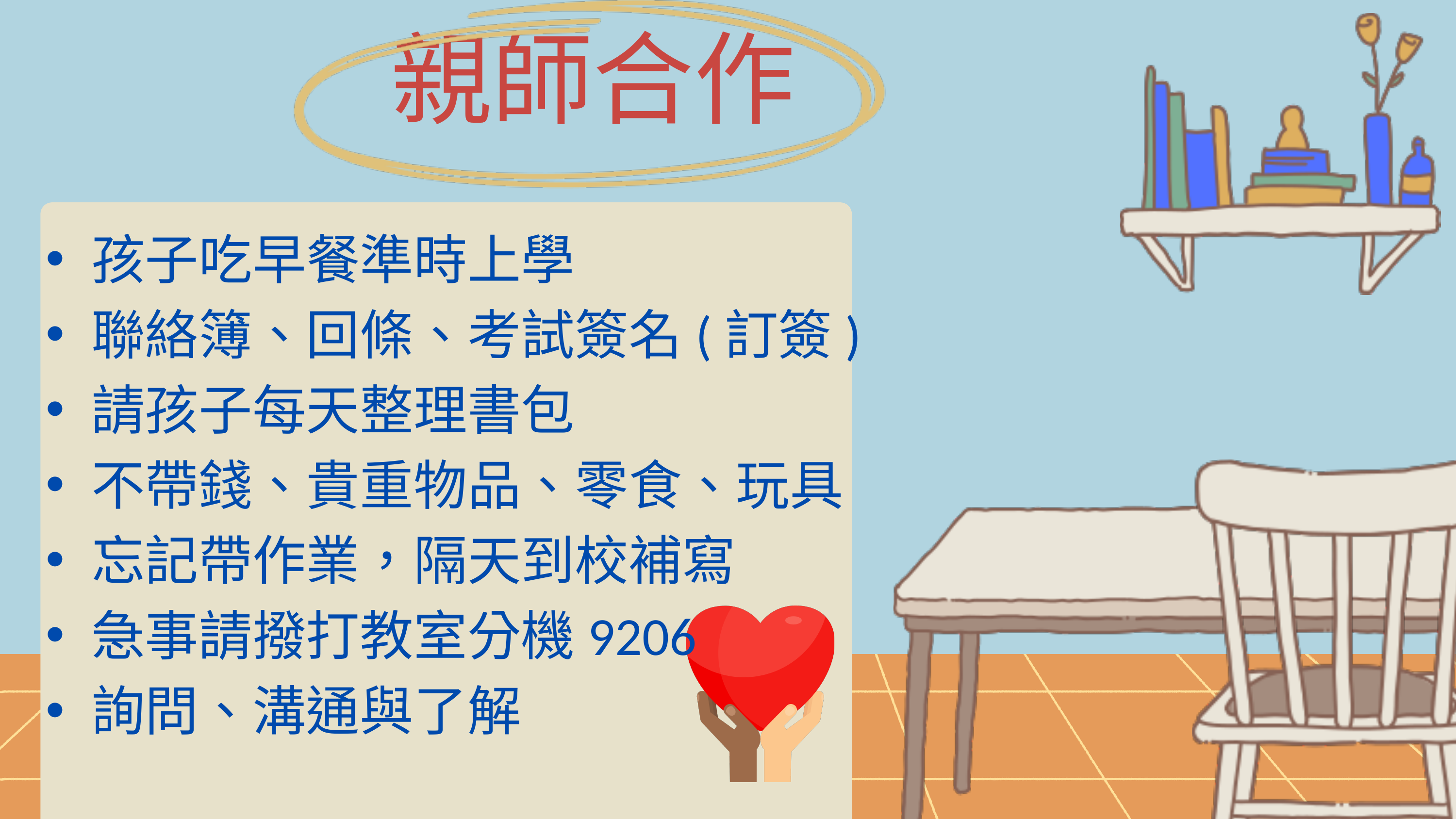

親師合作

孩子吃早餐準時上學
聯絡簿、回條、考試簽名(訂簽)
請孩子每天整理書包
不帶錢、貴重物品、零食、玩具
忘記帶作業，隔天到校補寫
急事請撥打教室分機9206
詢問、溝通與了解